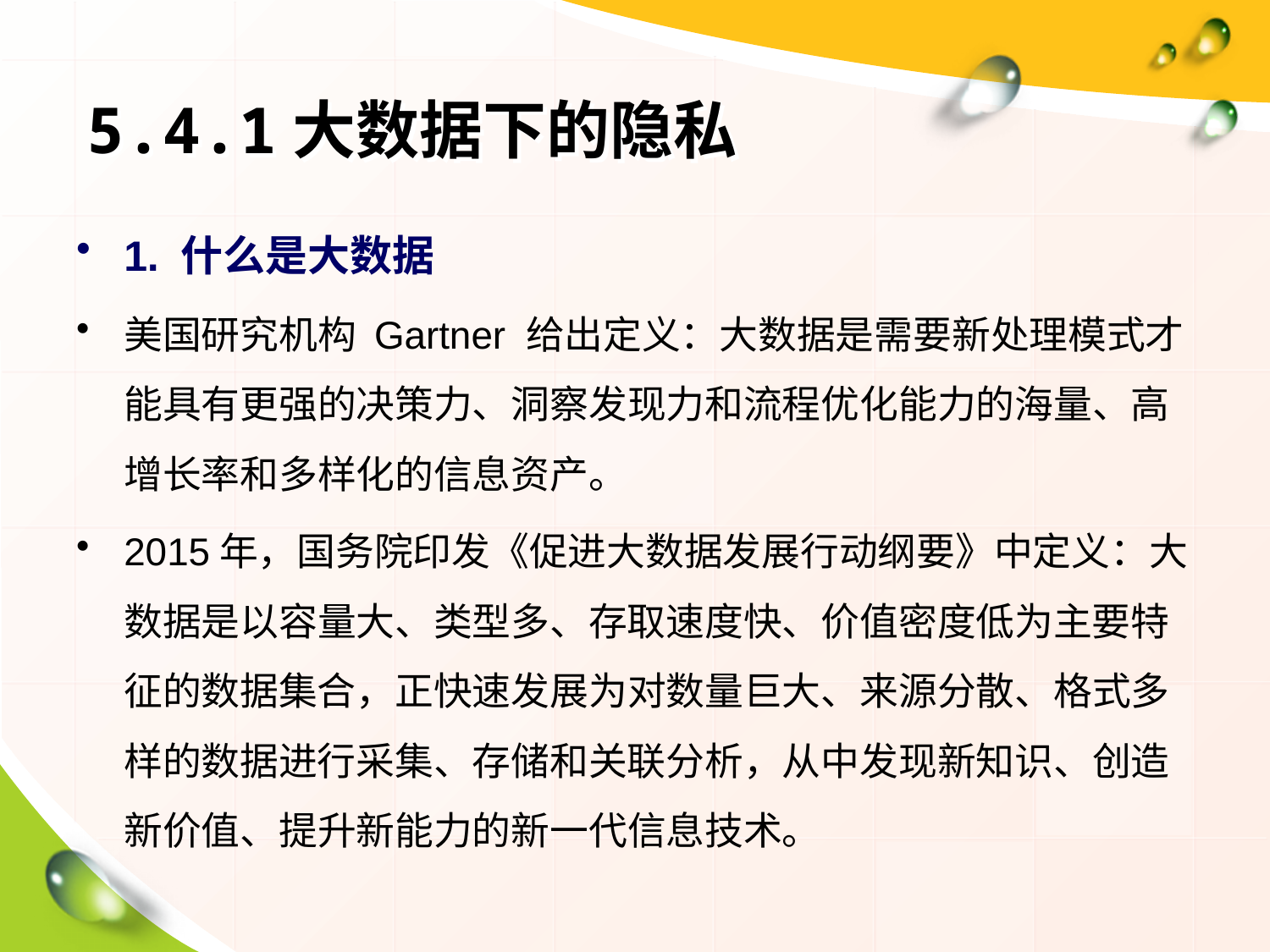

# 5.4.1大数据下的隐私
1. 什么是大数据
美国研究机构 Gartner 给出定义：大数据是需要新处理模式才能具有更强的决策力、洞察发现力和流程优化能力的海量、高增长率和多样化的信息资产。
2015年，国务院印发《促进大数据发展行动纲要》中定义：大数据是以容量大、类型多、存取速度快、价值密度低为主要特征的数据集合，正快速发展为对数量巨大、来源分散、格式多样的数据进行采集、存储和关联分析，从中发现新知识、创造新价值、提升新能力的新一代信息技术。